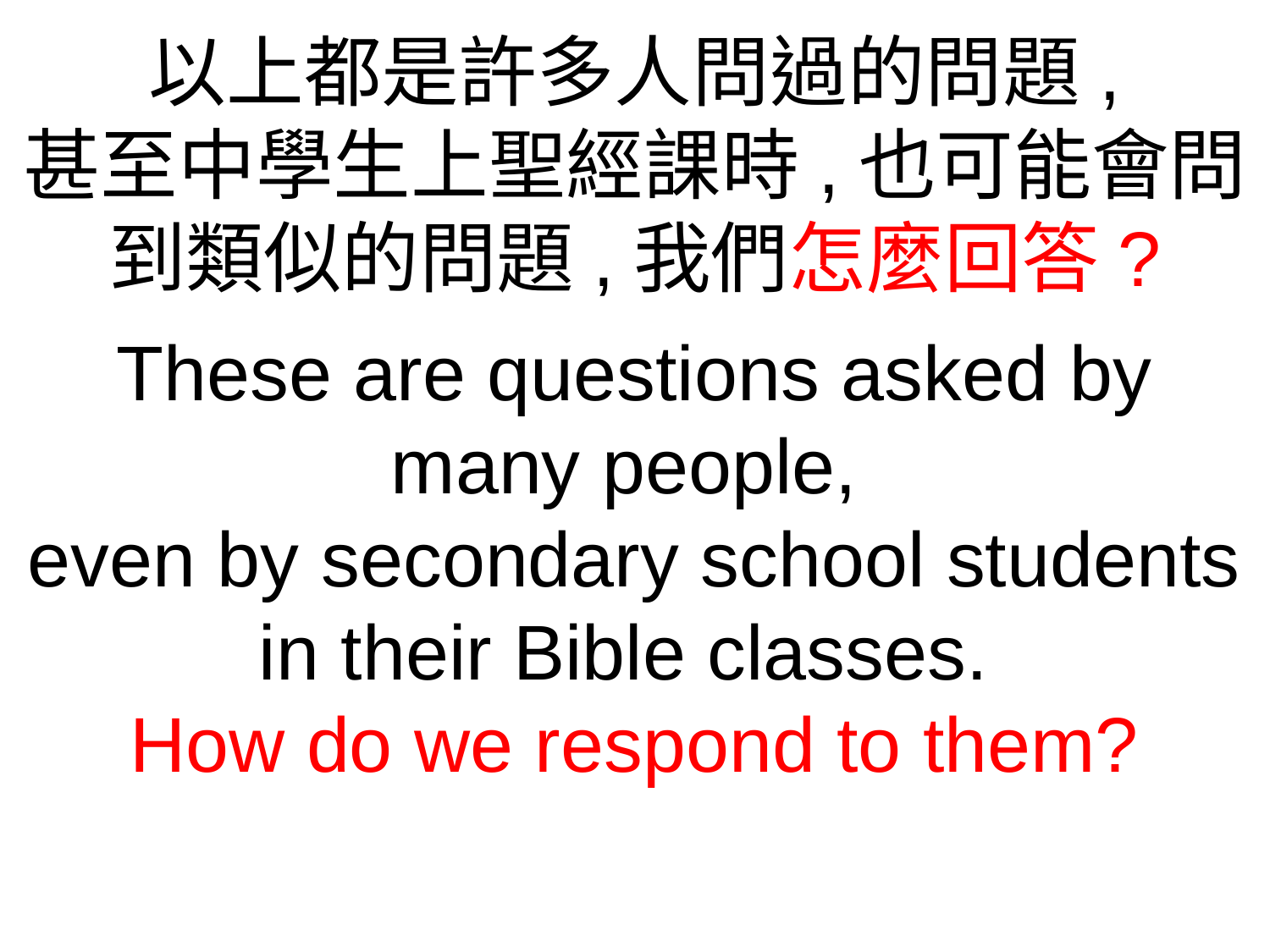

以上都是許多人問過的問題,
甚至中學生上聖經課時,也可能會問到類似的問題,我們怎麼回答?
These are questions asked by many people,
even by secondary school students in their Bible classes.
How do we respond to them?